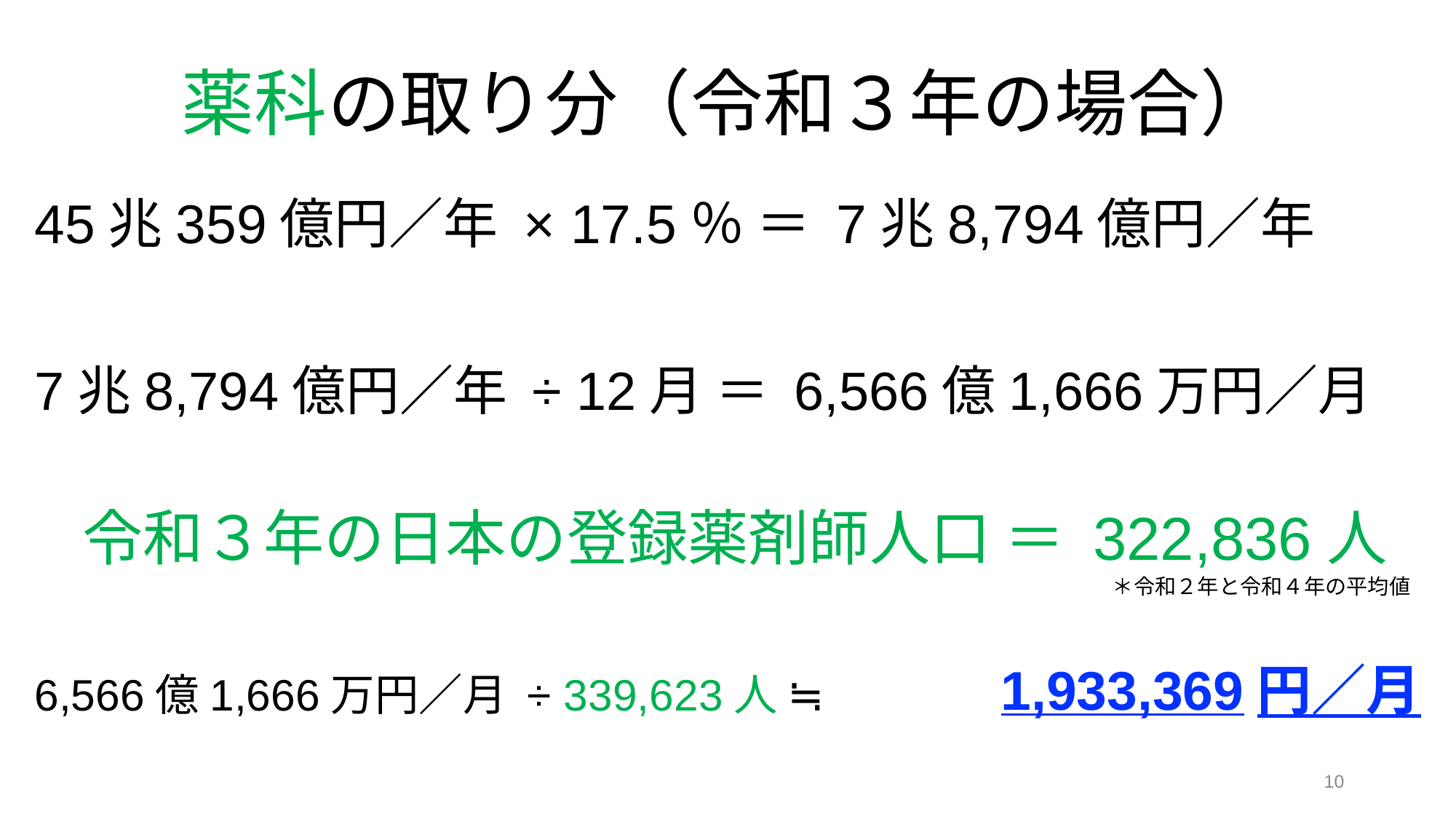

# 薬科の取り分（令和３年の場合）
45兆359億円／年 × 17.5％ ＝ 7兆8,794億円／年
7兆8,794億円／年 ÷ 12月 ＝ 6,566億1,666万円／月
令和３年の日本の登録薬剤師人口 ＝ 322,836人
＊令和２年と令和４年の平均値
1,933,369円／月
6,566億1,666万円／月 ÷ 339,623人 ≒
10